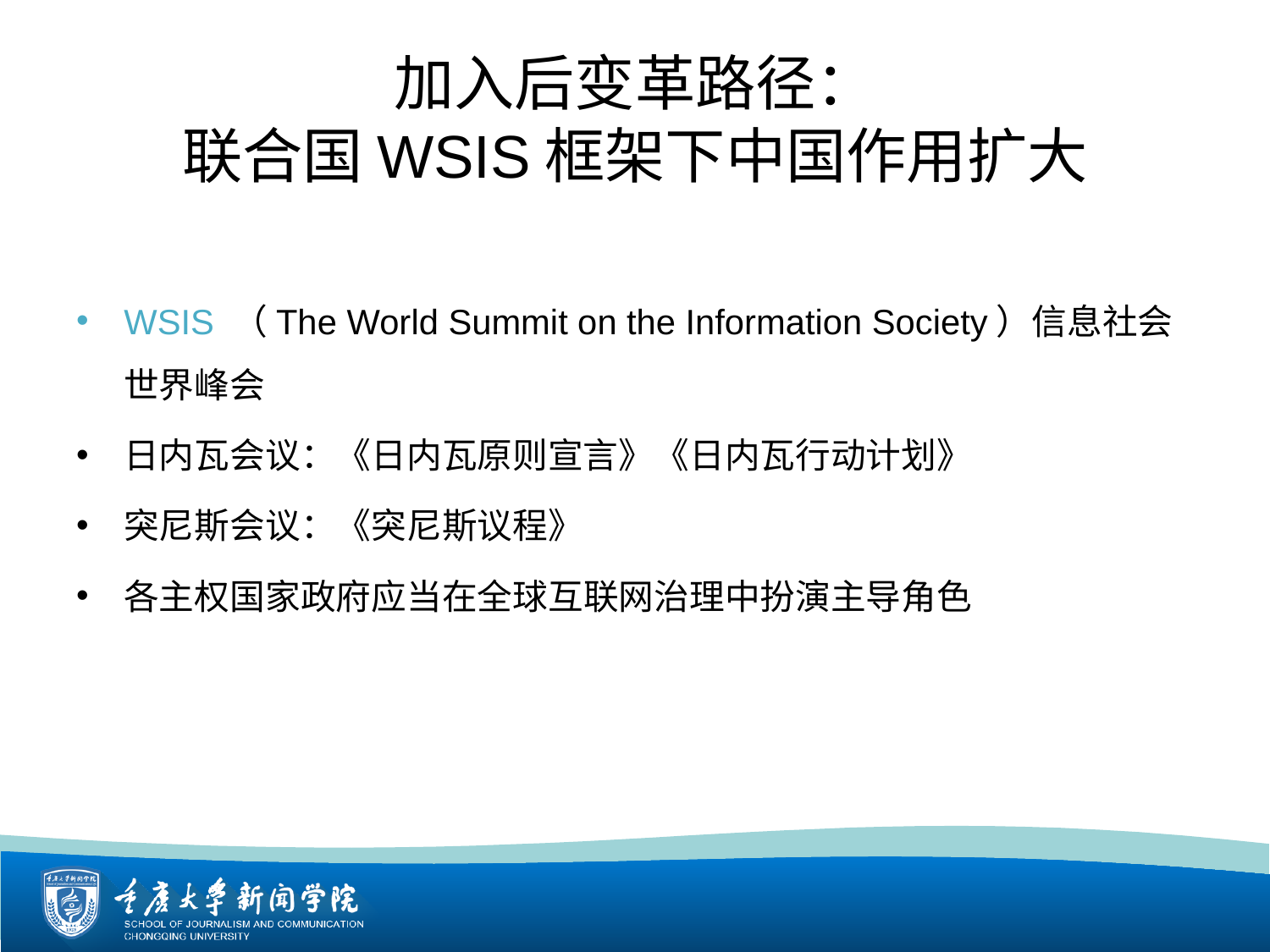

# 加入后变革路径： 联合国WSIS框架下中国作用扩大

WSIS （The World Summit on the Information Society）信息社会世界峰会
日内瓦会议：《日内瓦原则宣言》《日内瓦行动计划》
突尼斯会议：《突尼斯议程》
各主权国家政府应当在全球互联网治理中扮演主导角色